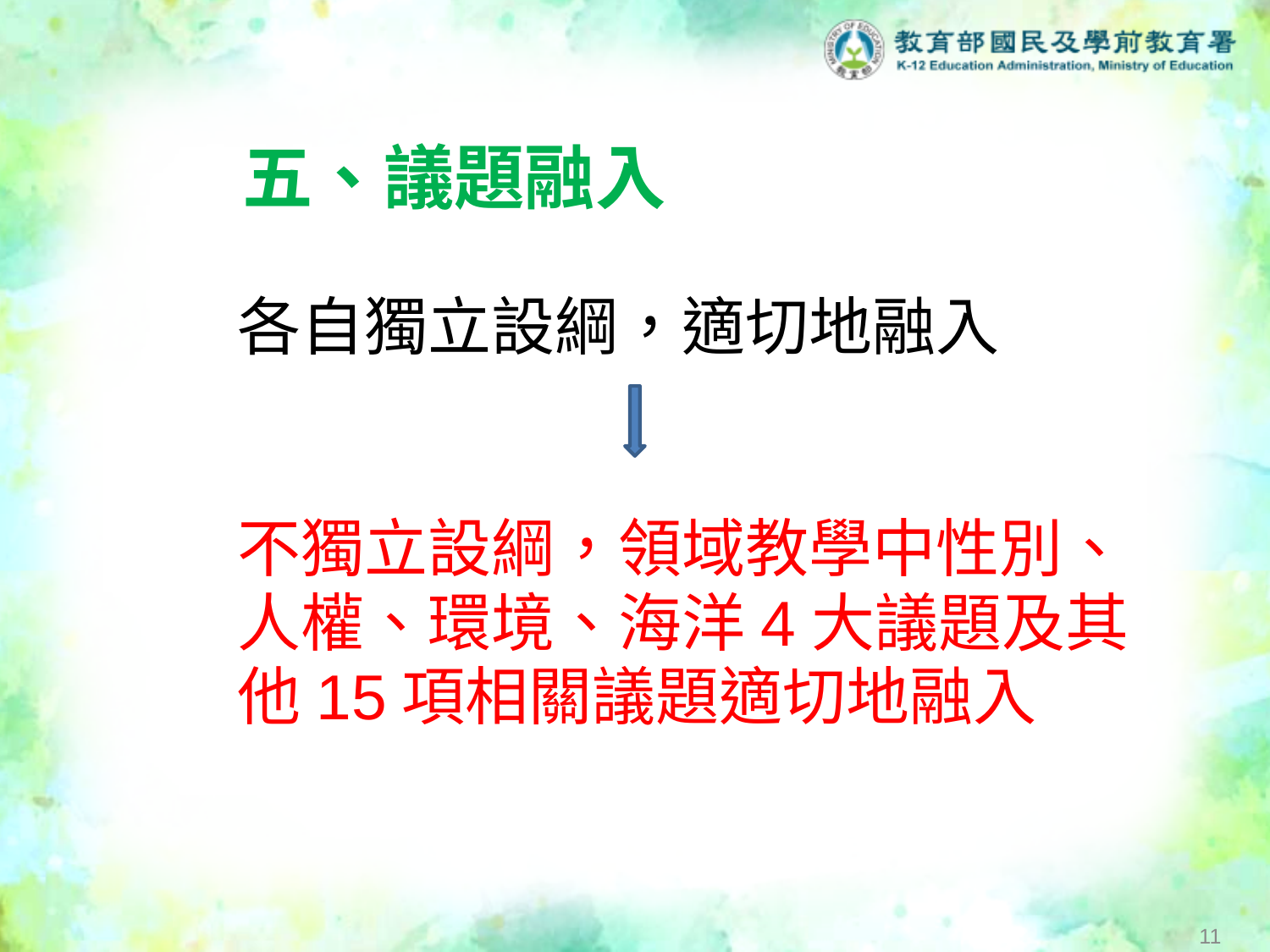

# 五、議題融入
各自獨立設綱，適切地融入

不獨立設綱，領域教學中性別、人權、環境、海洋4大議題及其他15項相關議題適切地融入

11